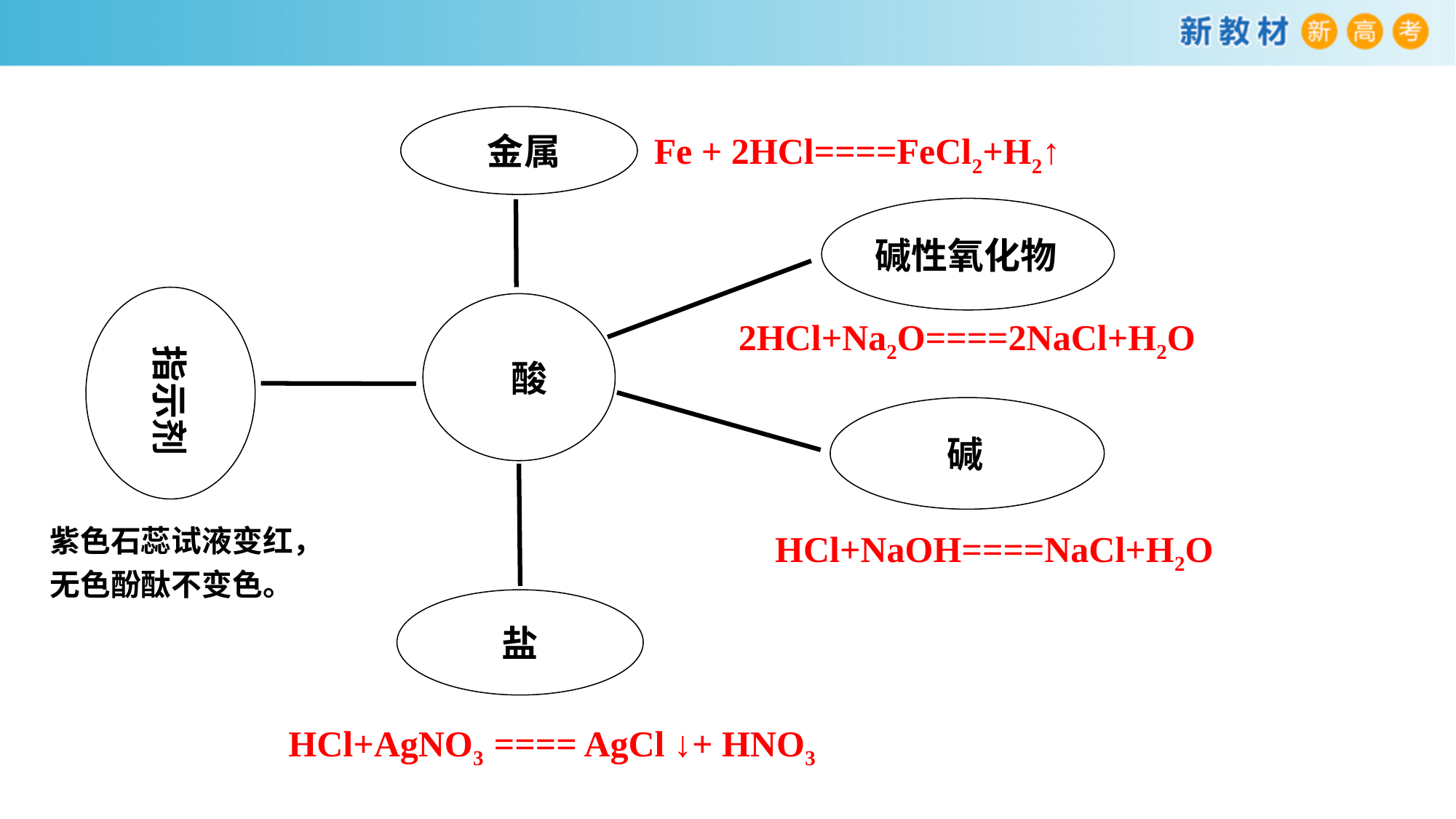

金属

Fe + 2HCl====FeCl2+H2↑
碱性氧化物

 指示剂

     酸
2HCl+Na2O====2NaCl+H2O

       碱

      盐
紫色石蕊试液变红，
无色酚酞不变色。
HCl+NaOH====NaCl+H2O
HCl+AgNO3  ==== AgCl ↓+ HNO3